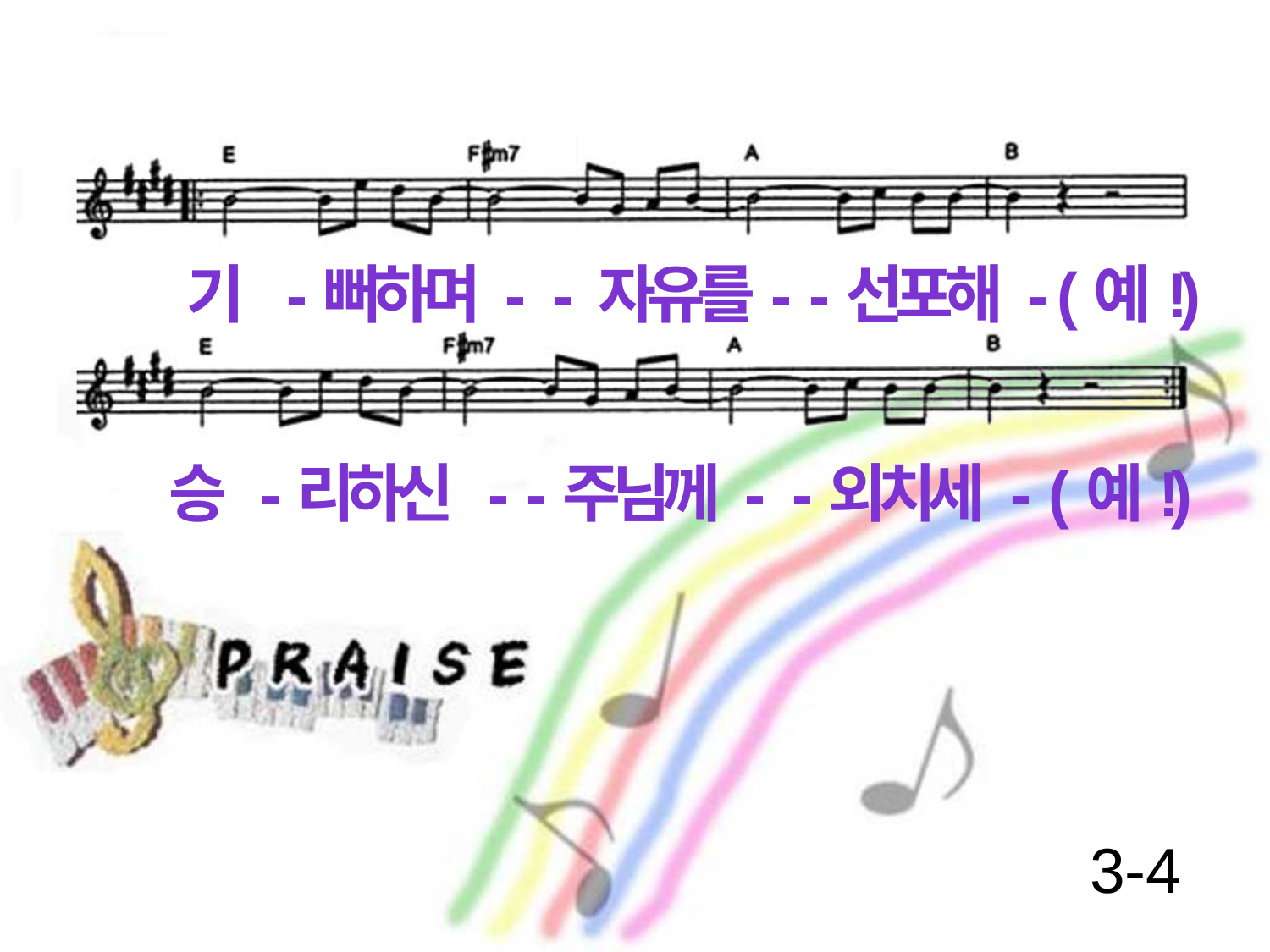

기   -뻐하며 -    - 자유를-   -선포해 -  (예!)
승  -리하신  -   -주님께 -    -외치세 -   (예!)
3-4